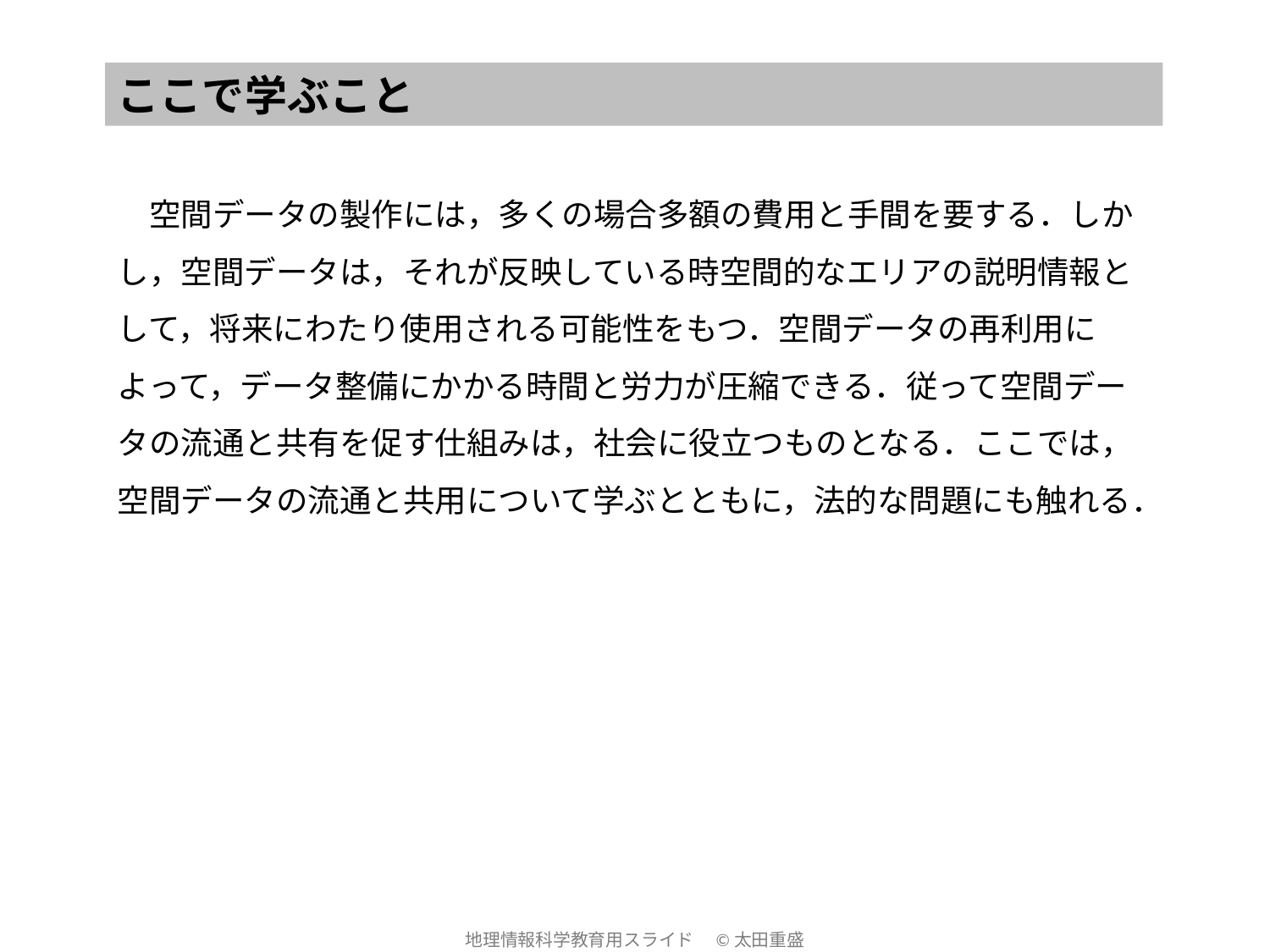

ここで学ぶこと
　空間データの製作には，多くの場合多額の費用と手間を要する．しかし，空間データは，それが反映している時空間的なエリアの説明情報として，将来にわたり使用される可能性をもつ．空間データの再利用によって，データ整備にかかる時間と労力が圧縮できる．従って空間データの流通と共有を促す仕組みは，社会に役立つものとなる．ここでは，空間データの流通と共用について学ぶとともに，法的な問題にも触れる．